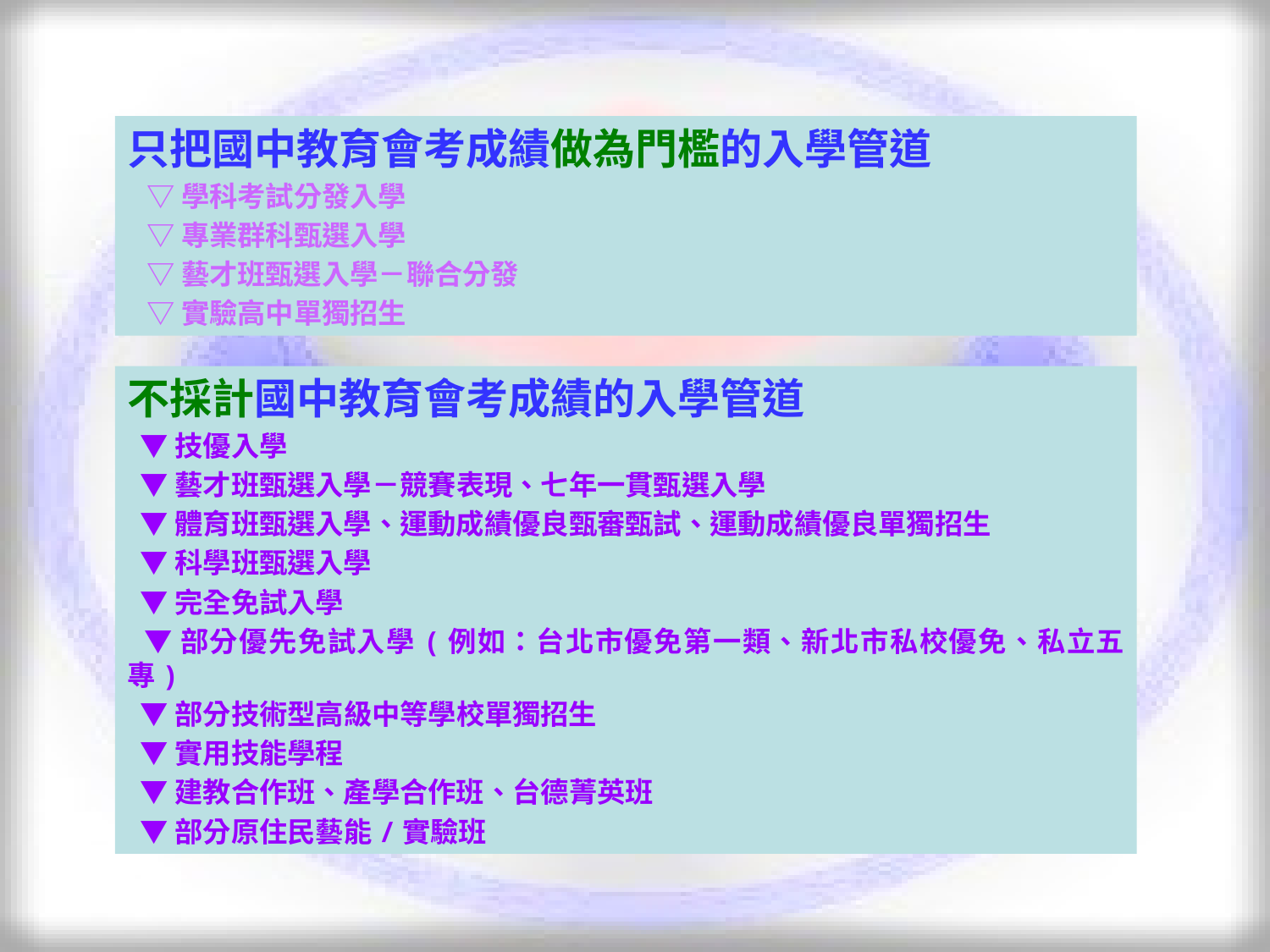

只把國中教育會考成績做為門檻的入學管道
   ▽學科考試分發入學
   ▽專業群科甄選入學
   ▽藝才班甄選入學－聯合分發
   ▽實驗高中單獨招生
不採計國中教育會考成績的入學管道
  ▼技優入學
  ▼藝才班甄選入學－競賽表現、七年一貫甄選入學
  ▼體育班甄選入學、運動成績優良甄審甄試、運動成績優良單獨招生
  ▼科學班甄選入學
  ▼完全免試入學
  ▼部分優先免試入學(例如：台北市優免第一類、新北市私校優免、私立五專)
  ▼部分技術型高級中等學校單獨招生
  ▼實用技能學程
  ▼建教合作班、產學合作班、台德菁英班
  ▼部分原住民藝能/實驗班